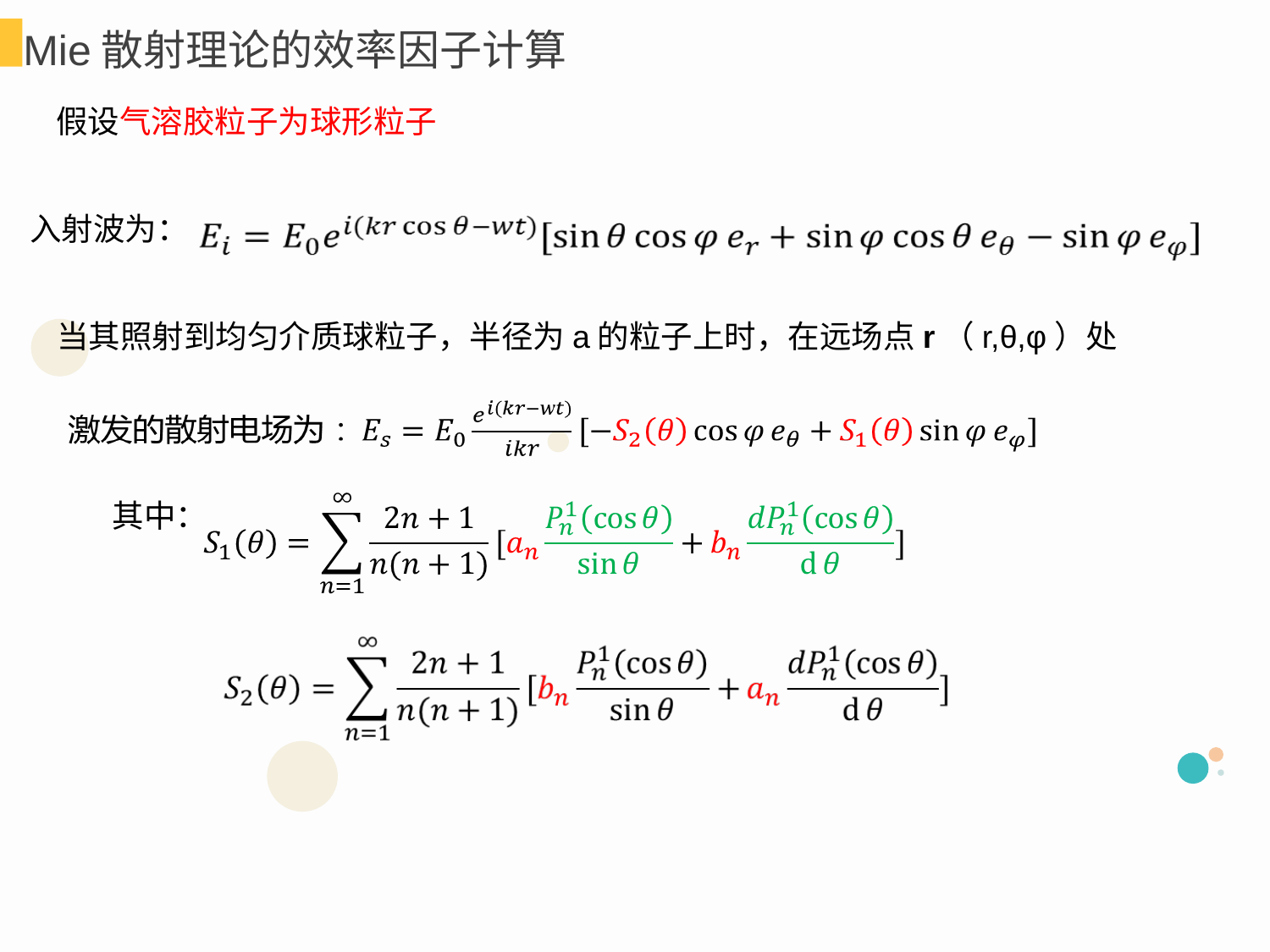

Mie散射理论的效率因子计算
假设气溶胶粒子为球形粒子
入射波为：

当其照射到均匀介质球粒子，半径为a的粒子上时，在远场点r（r,θ,φ）处

其中：

15